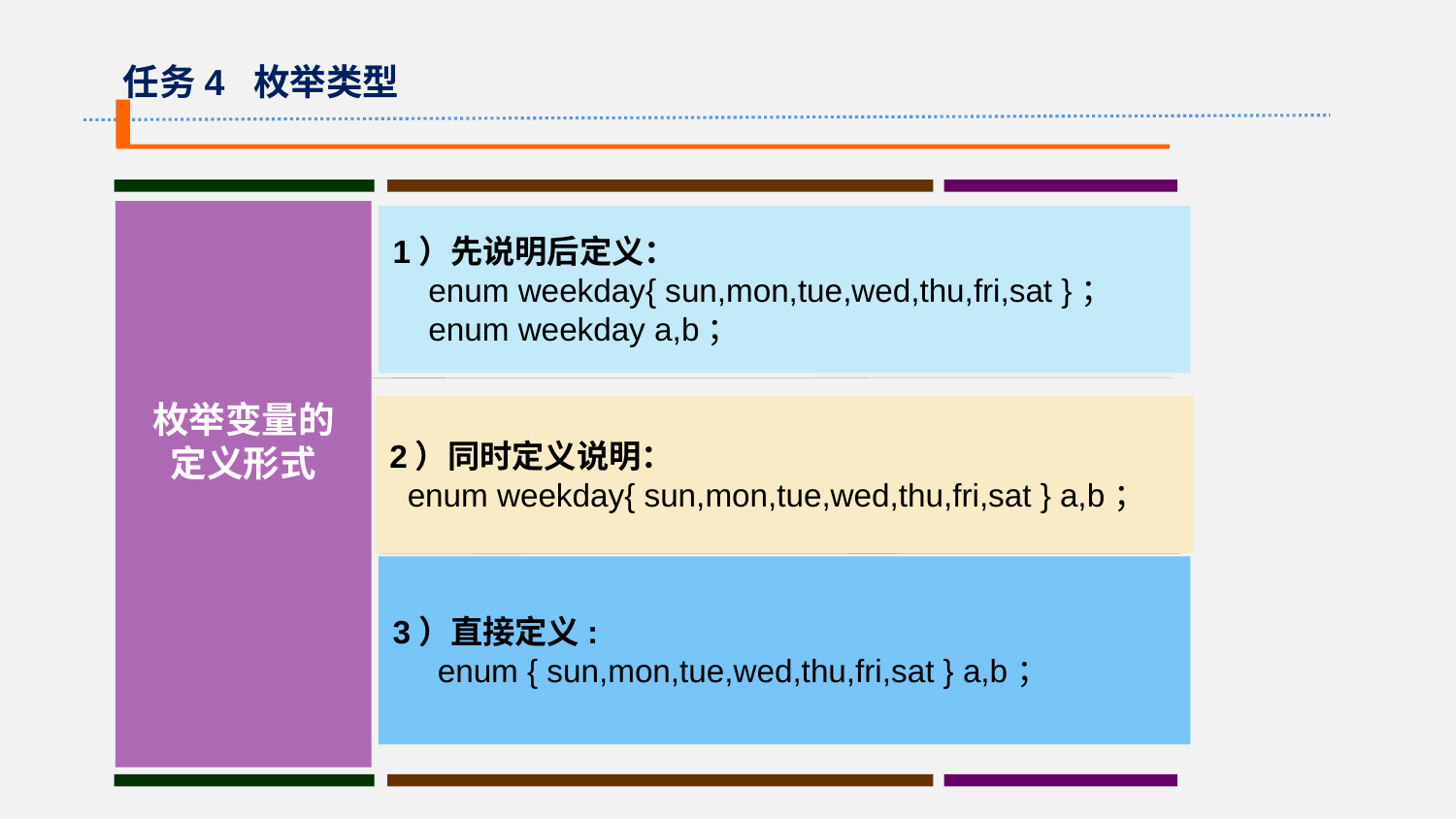

任务4  枚举类型

枚举变量的
定义形式

1）先说明后定义：
    enum weekday{ sun,mon,tue,wed,thu,fri,sat }；
    enum weekday a,b；

2）同时定义说明：
  enum weekday{ sun,mon,tue,wed,thu,fri,sat } a,b；

3）直接定义:
     enum { sun,mon,tue,wed,thu,fri,sat } a,b；